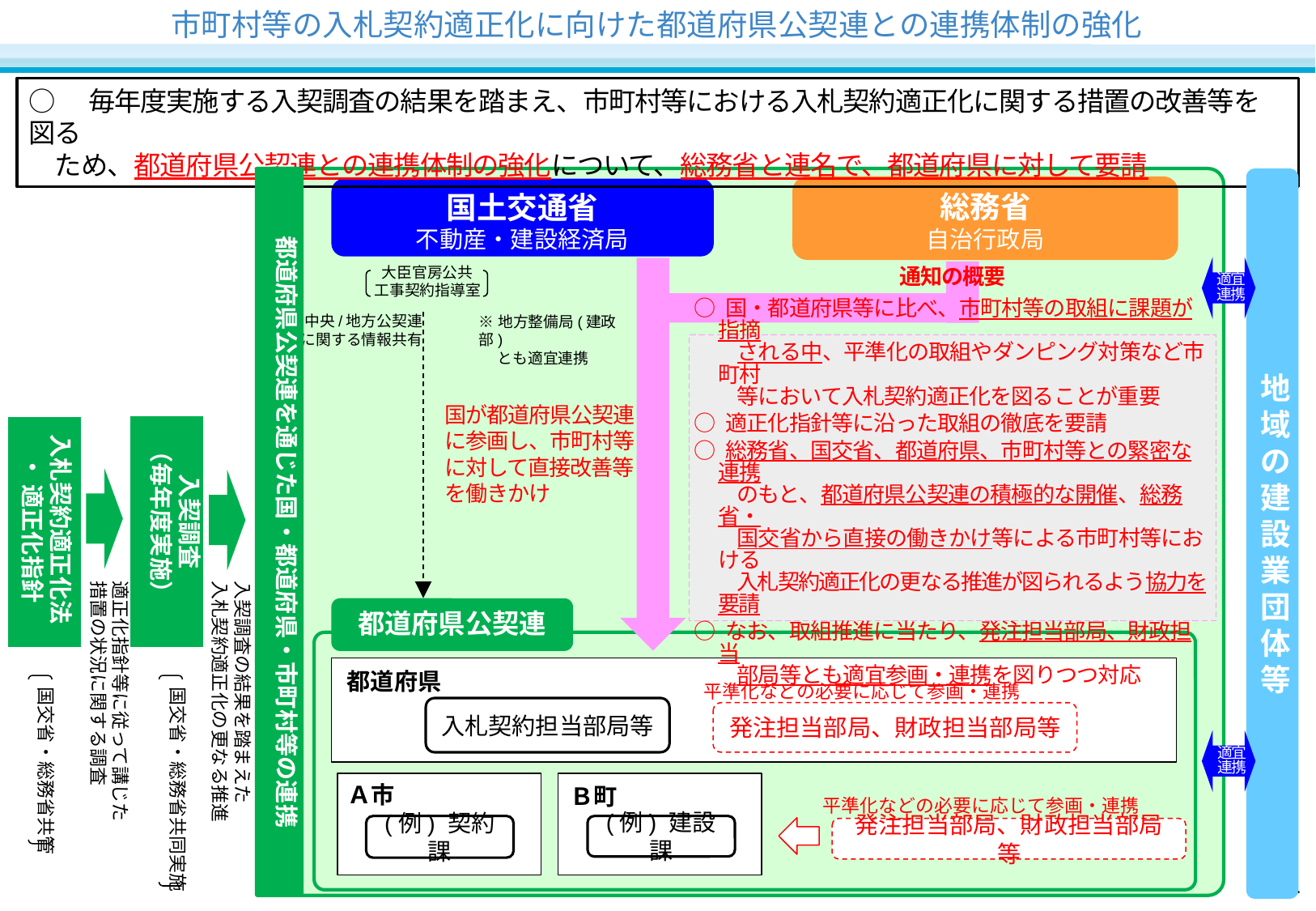

市町村等の入札契約適正化に向けた都道府県公契連との連携体制の強化

○　毎年度実施する入契調査の結果を踏まえ、市町村等における入札契約適正化に関する措置の改善等を図る
　ため、都道府県公契連との連携体制の強化について、総務省と連名で、都道府県に対して要請
都道府県公契連を通じた国・都道府県・市町村等の連携

地域の建設業団体等
総務省
自治行政局
国土交通省
不動産・建設経済局
大臣官房公共
工事契約指導室

適宜
連携

中央/地方公契連
に関する情報共有
※地方整備局(建政部)
　 とも適宜連携
通知の概要

○ 国・都道府県等に比べ、市町村等の取組に課題が指摘
　　される中、平準化の取組やダンピング対策など市町村
　　等において入札契約適正化を図ることが重要

○ 適正化指針等に沿った取組の徹底を要請

○ 総務省、国交省、都道府県、市町村等との緊密な連携
　　のもと、都道府県公契連の積極的な開催、総務省・
　　国交省から直接の働きかけ等による市町村等における
　　入札契約適正化の更なる推進が図られるよう協力を要請

○ なお、取組推進に当たり、発注担当部局、財政担当
　　部局等とも適宜参画・連携を図りつつ対応
国が都道府県公契連
に参画し、市町村等
に対して直接改善等を働きかけ
入契調査
（毎年度実施）
入札契約適正化法
・ 適正化指針

適正化指針等に従って講じた
措置の状況に関する調査
入契調査の結果を踏まえた
入札契約適正化の更なる推進
都道府県公契連

あ

都道府県
あ
国交省・総務省共管
国交省・総務省共同実施
平準化などの必要に応じて参画・連携
入札契約担当部局等
発注担当部局、財政担当部局等

適宜
連携

Ａ市
Ｂ町
平準化などの必要に応じて参画・連携
(例) 契約課
(例) 建設課

発注担当部局、財政担当部局等
1